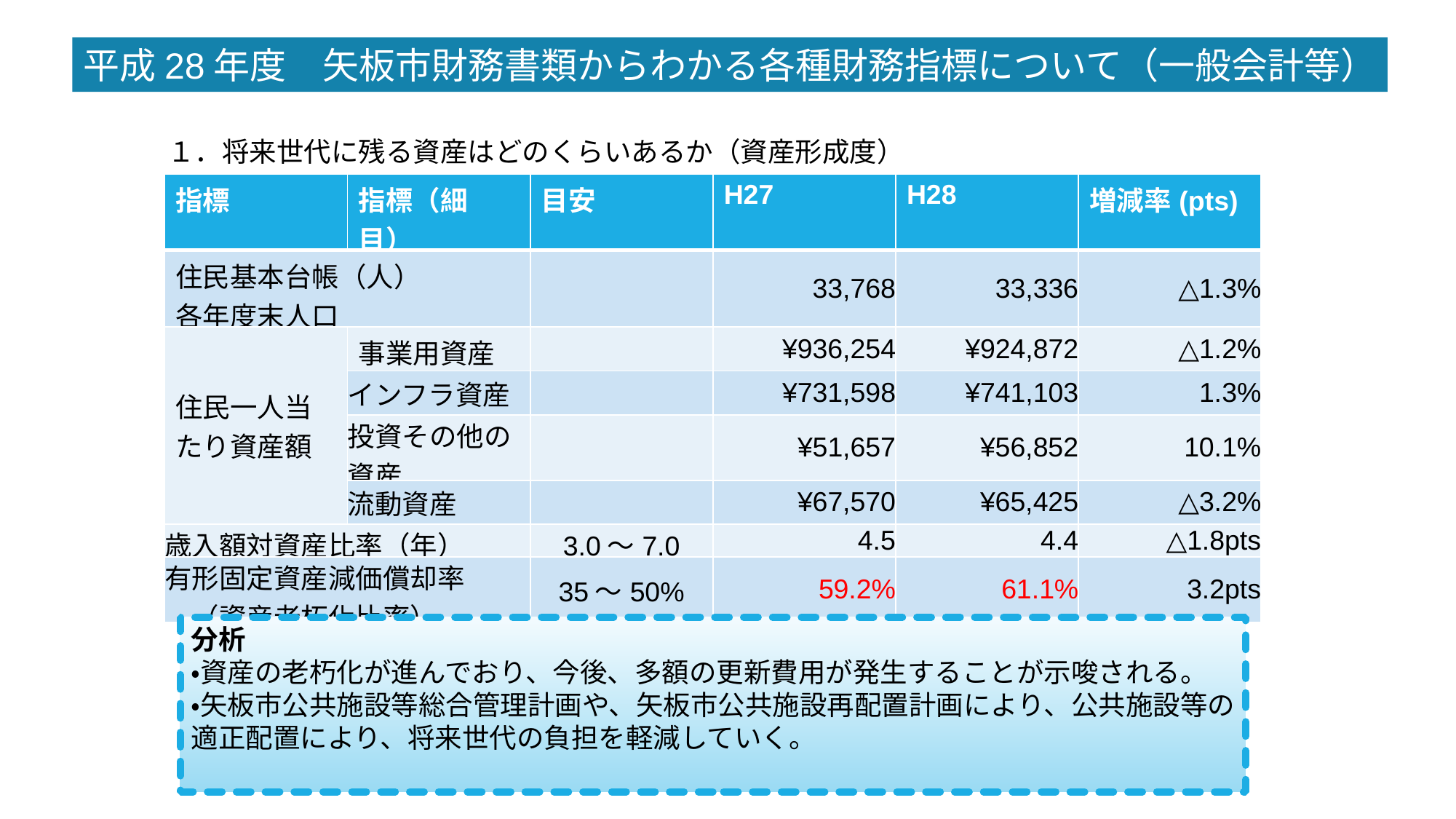

平成28年度　矢板市財務書類からわかる各種財務指標について（一般会計等）
１．将来世代に残る資産はどのくらいあるか（資産形成度）
| 指標 | 指標（細目） | 目安 | H27 | H28 | 増減率(pts) |
| --- | --- | --- | --- | --- | --- |
| 住民基本台帳（人） 各年度末人口 |  |  | 33,768 | 33,336 | △1.3% |
| 住民一人当たり資産額 | 事業用資産 |  | ¥936,254 | ¥924,872 | △1.2% |
|  | インフラ資産 |  | ¥731,598 | ¥741,103 | 1.3% |
|  | 投資その他の資産 |  | ¥51,657 | ¥56,852 | 10.1% |
|  | 流動資産 |  | ¥67,570 | ¥65,425 | △3.2% |
| 歳入額対資産比率（年） |  | 3.0～7.0 | 4.5 | 4.4 | △1.8pts |
| 有形固定資産減価償却率 　（資産老朽化比率） |  | 35～50% | 59.2% | 61.1% | 3.2pts |
分析
・資産の老朽化が進んでおり、今後、多額の更新費用が発生することが示唆される。
・矢板市公共施設等総合管理計画や、矢板市公共施設再配置計画により、公共施設等の
適正配置により、将来世代の負担を軽減していく。